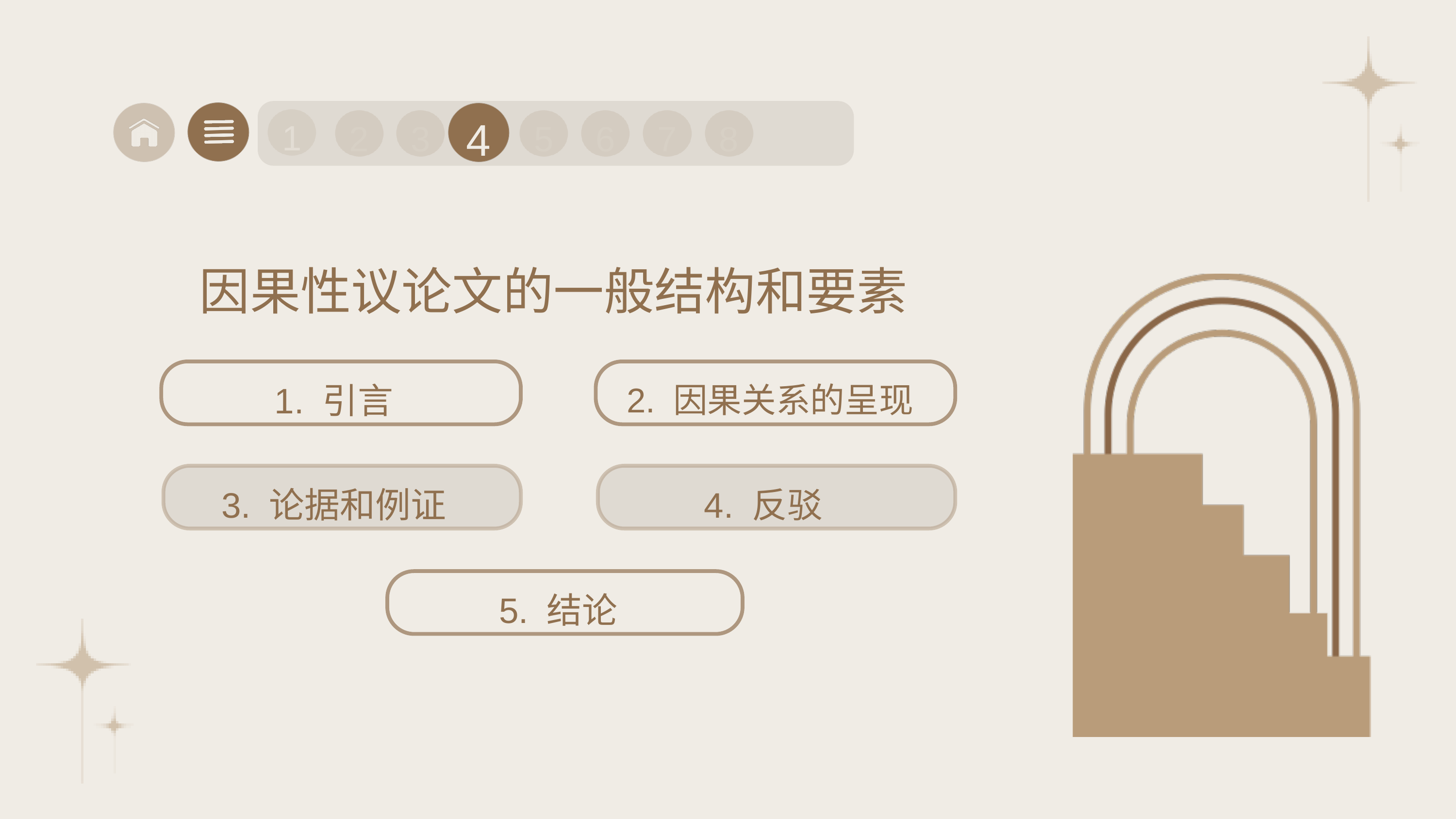

4
1
2
7
8
3
5
6

因果性议论文的一般结构和要素

1. 引言
2. 因果关系的呈现

3. 论据和例证
4. 反驳

5. 结论